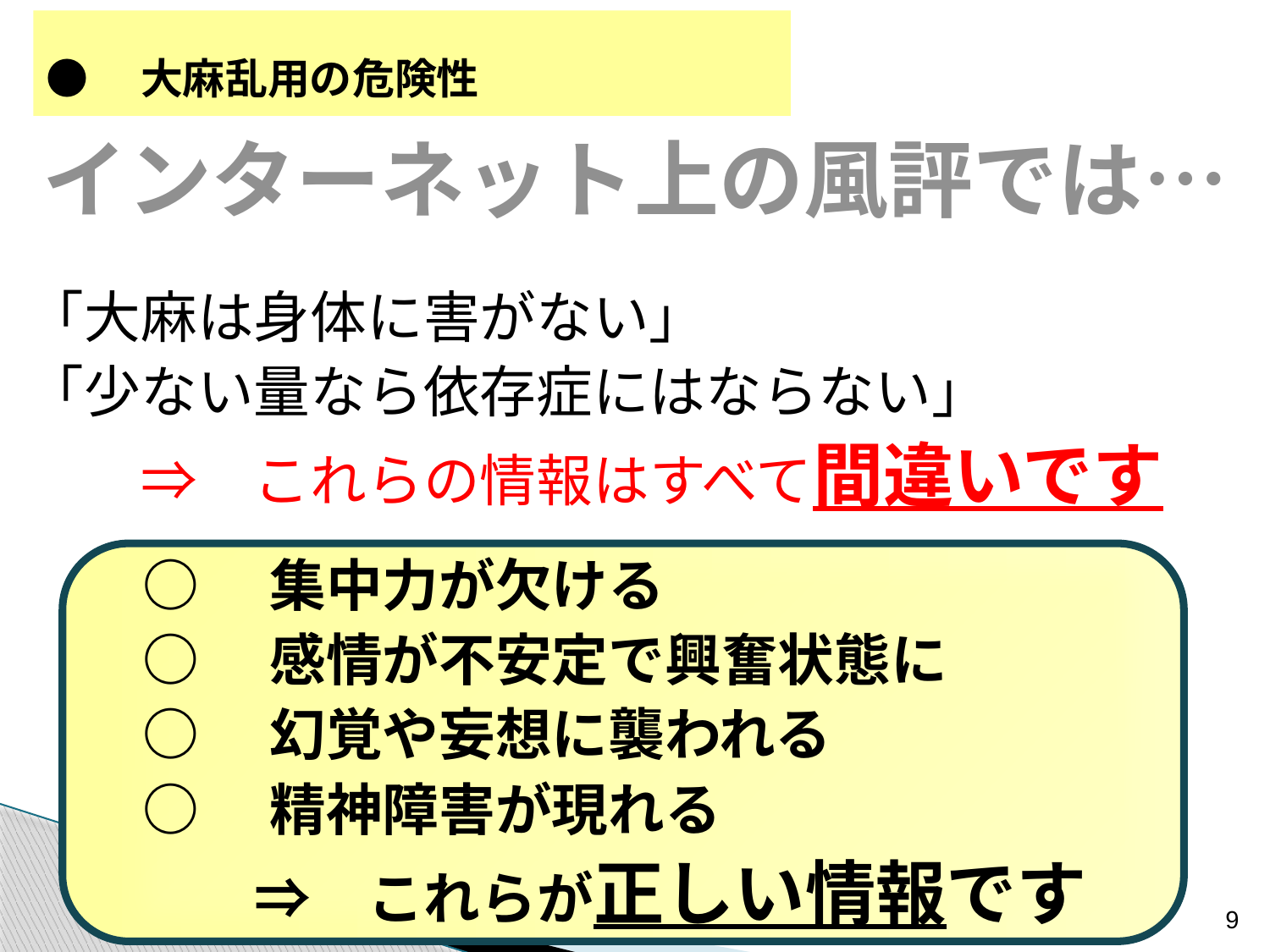

●　大麻乱用の危険性
# インターネット上の風評では…
「大麻は身体に害がない」
「少ない量なら依存症にはならない」
　　⇒　これらの情報はすべて間違いです

○　集中力が欠ける
○　感情が不安定で興奮状態に
○　幻覚や妄想に襲われる
○　精神障害が現れる
　⇒　これらが正しい情報です

9